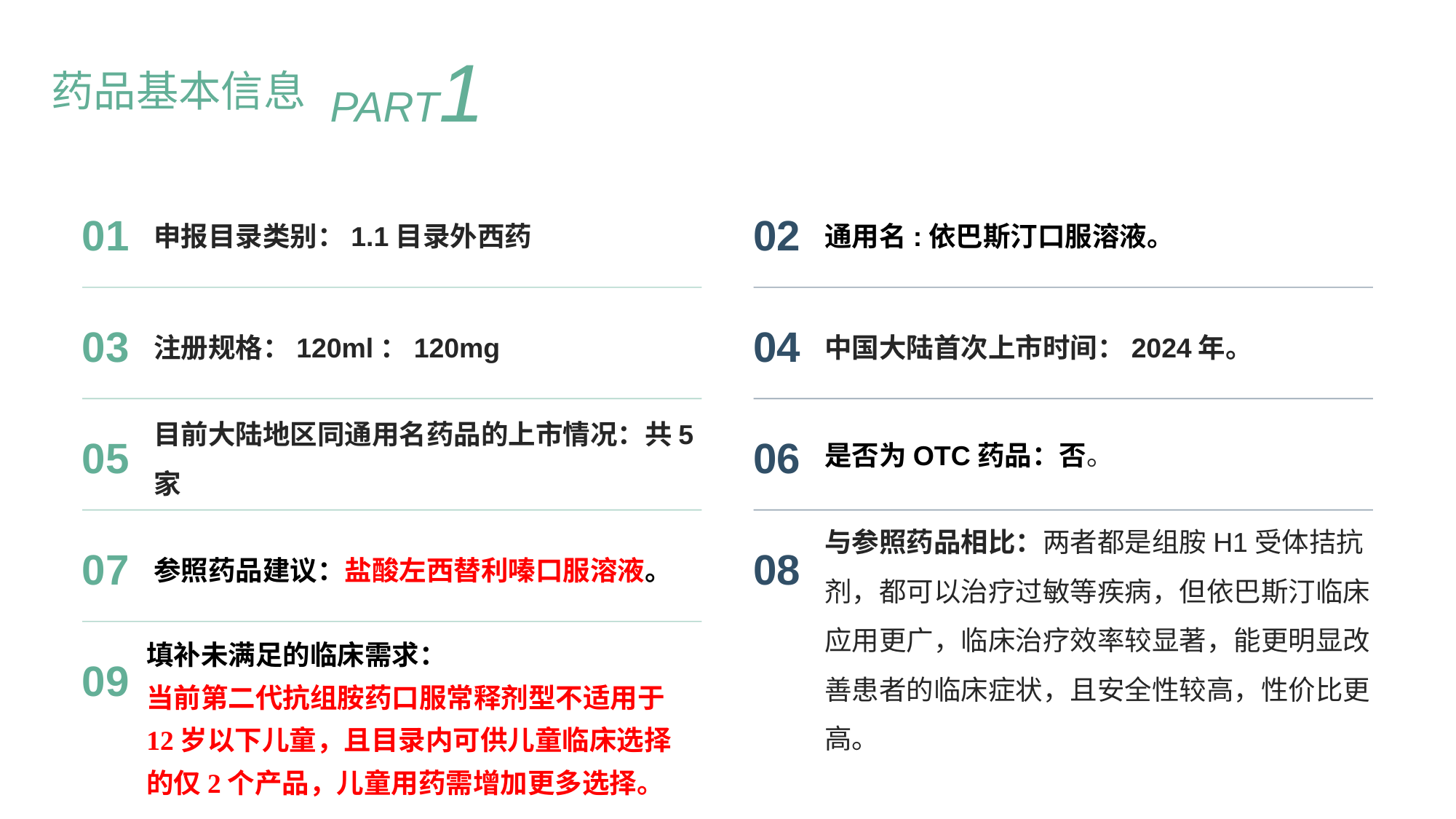

PART1
药品基本信息
01
02
申报目录类别：1.1目录外西药
通用名:依巴斯汀口服溶液。
03
04
注册规格：120ml：120mg
中国大陆首次上市时间：2024年。
05
06
目前大陆地区同通用名药品的上市情况：共5家
是否为OTC药品：否。
07
08
参照药品建议：盐酸左西替利嗪口服溶液。
与参照药品相比：两者都是组胺H1受体拮抗剂，都可以治疗过敏等疾病，但依巴斯汀临床应用更广，临床治疗效率较显著，能更明显改善患者的临床症状，且安全性较高，性价比更高。
09

填补未满足的临床需求：
当前第二代抗组胺药口服常释剂型不适用于12岁以下儿童，且目录内可供儿童临床选择的仅2个产品，儿童用药需增加更多选择。